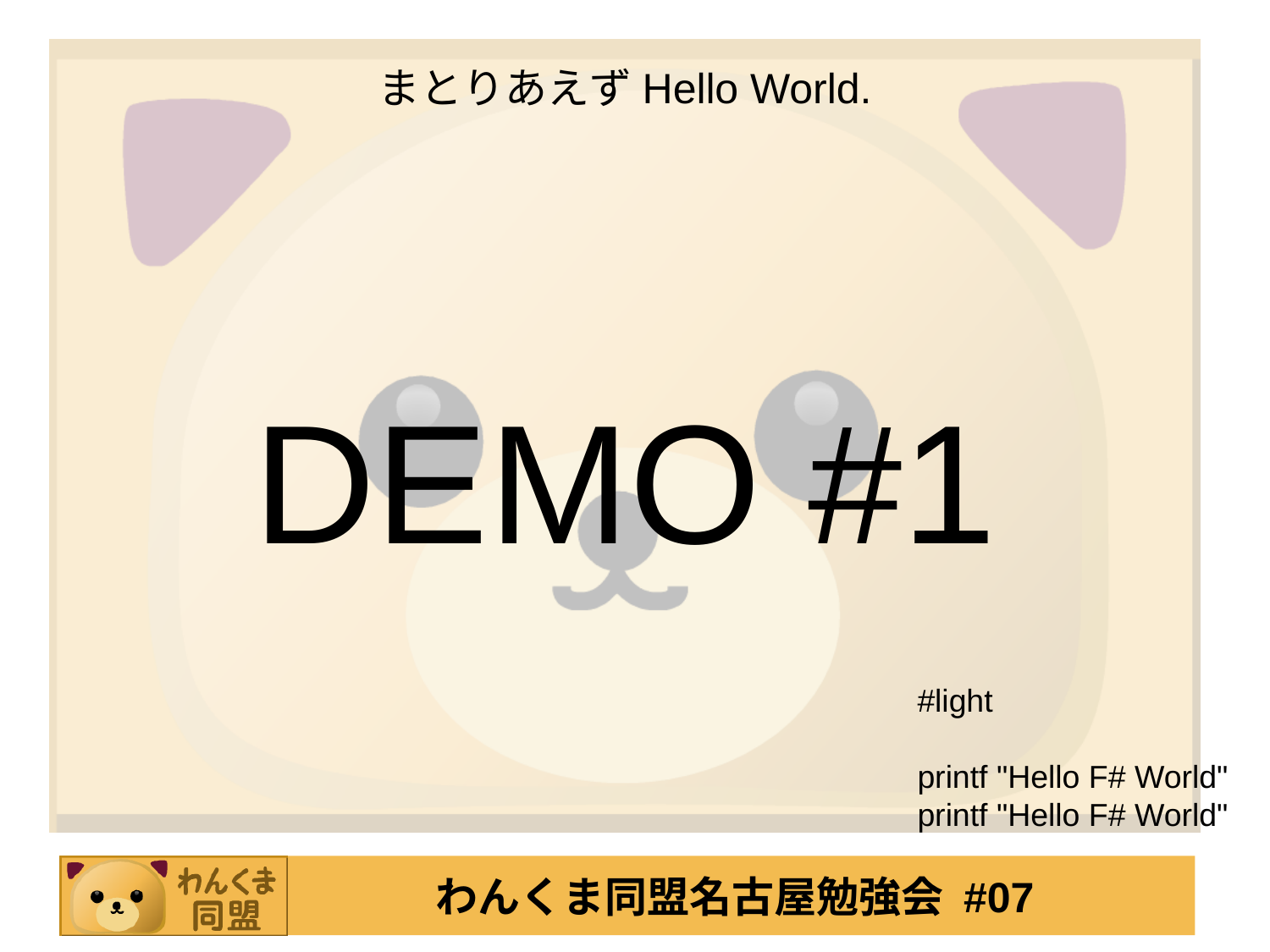

# まとりあえずHello World.
DEMO #1
#light

printf "Hello F# World"
printf "Hello F# World"